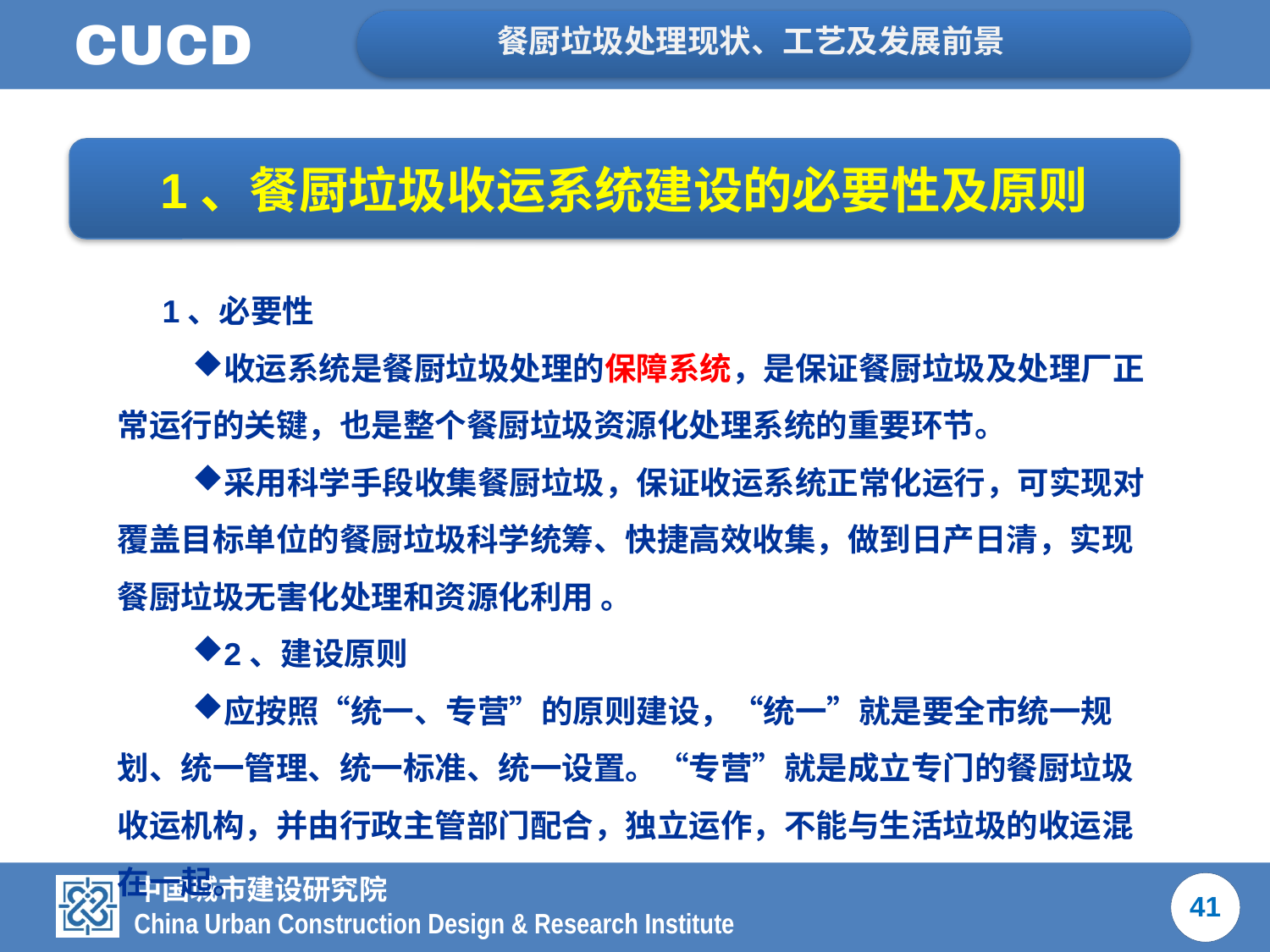

1、餐厨垃圾收运系统建设的必要性及原则
1、必要性
收运系统是餐厨垃圾处理的保障系统，是保证餐厨垃圾及处理厂正常运行的关键，也是整个餐厨垃圾资源化处理系统的重要环节。
采用科学手段收集餐厨垃圾，保证收运系统正常化运行，可实现对覆盖目标单位的餐厨垃圾科学统筹、快捷高效收集，做到日产日清，实现餐厨垃圾无害化处理和资源化利用 。
2、建设原则
应按照“统一、专营”的原则建设，“统一”就是要全市统一规划、统一管理、统一标准、统一设置。“专营”就是成立专门的餐厨垃圾收运机构，并由行政主管部门配合，独立运作，不能与生活垃圾的收运混在一起。
41